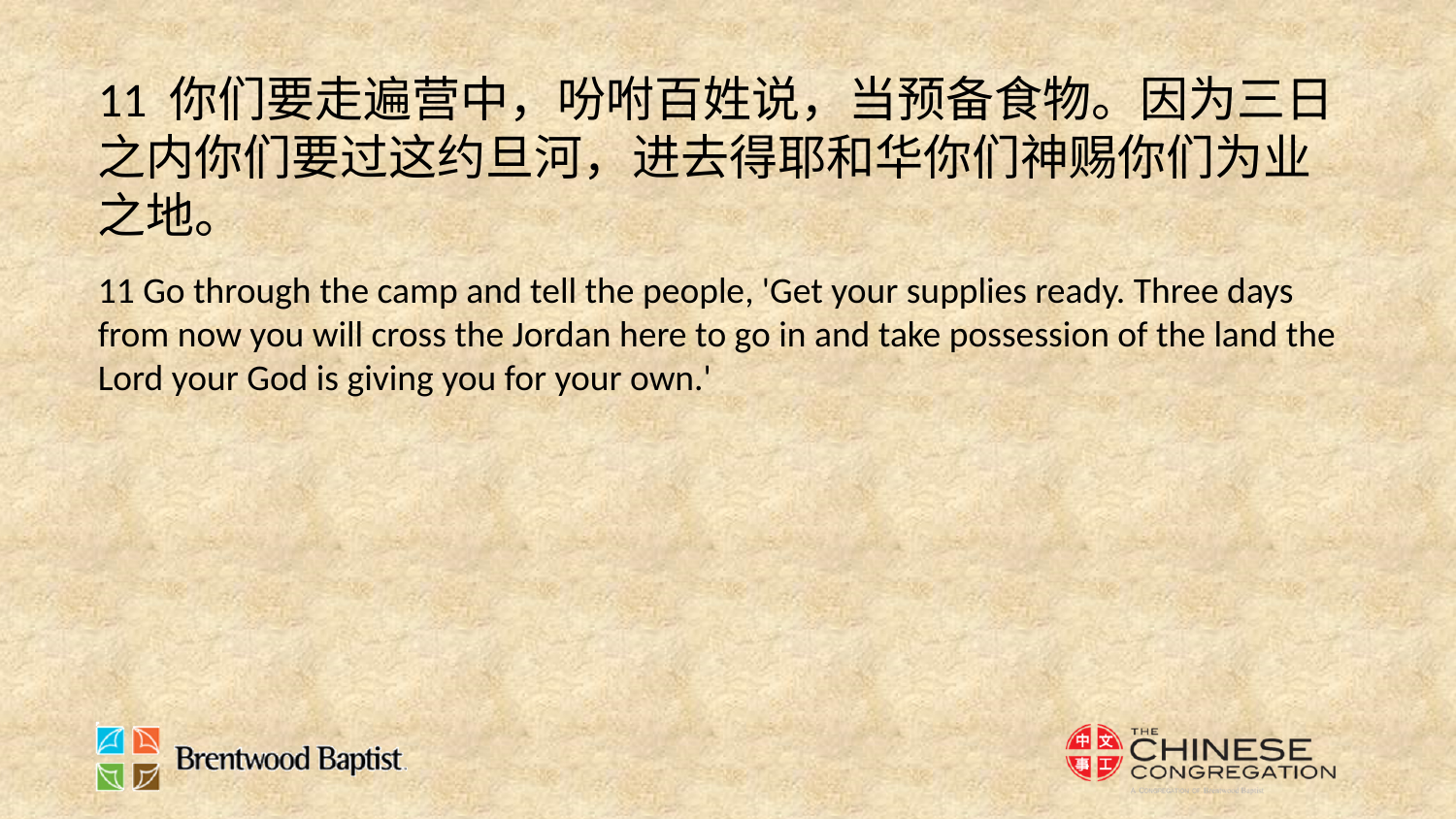

11 你们要走遍营中，吩咐百姓说，当预备食物。因为三日之内你们要过这约旦河，进去得耶和华你们神赐你们为业之地。

11 Go through the camp and tell the people, 'Get your supplies ready. Three days from now you will cross the Jordan here to go in and take possession of the land the Lord your God is giving you for your own.'